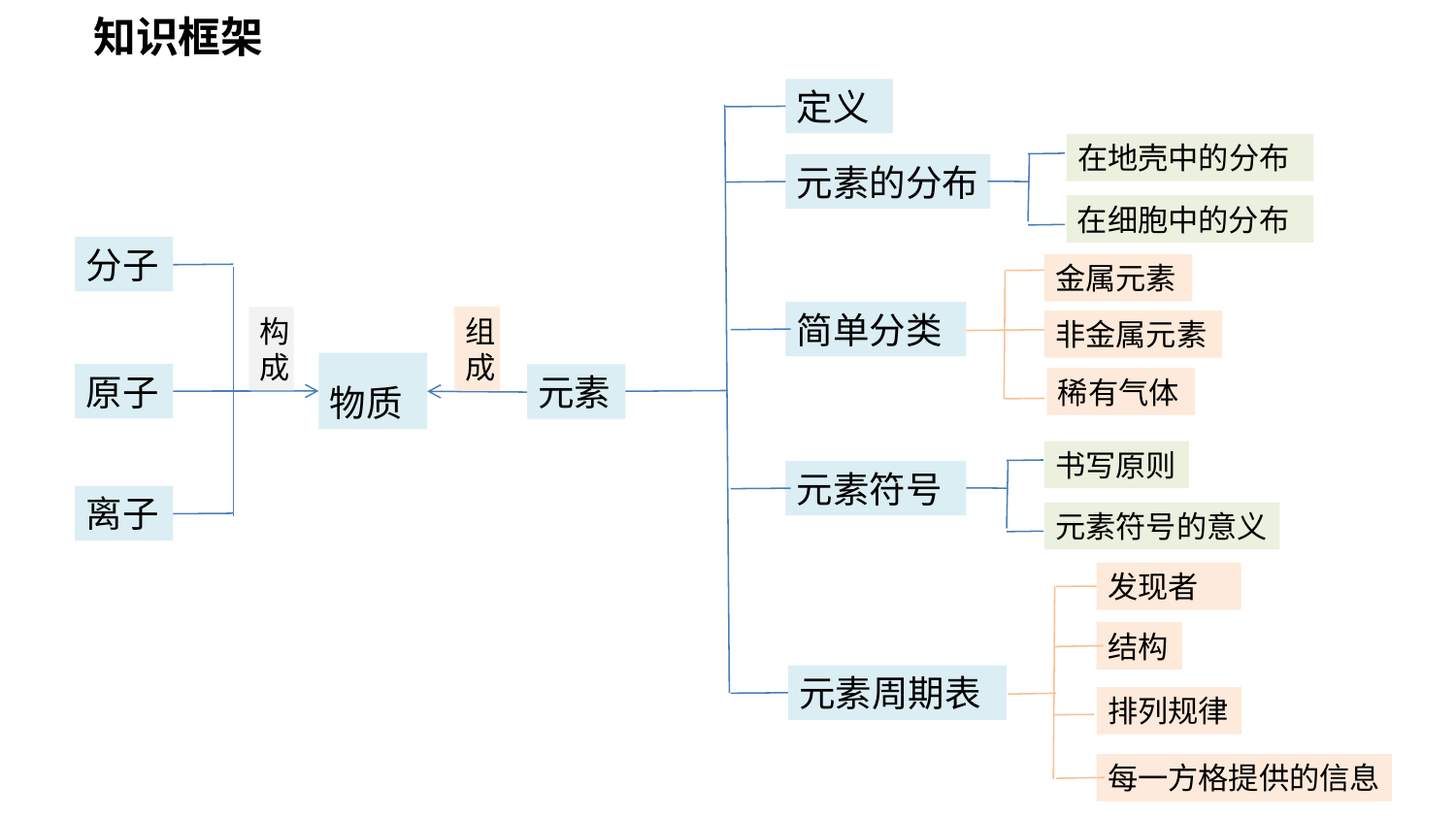

知识框架
定义
在地壳中的分布
元素的分布
在细胞中的分布
分子
金属元素
简单分类
组成
构成
非金属元素
物质
原子
元素
稀有气体
书写原则
元素符号
离子
元素符号的意义
发现者
结构
元素周期表
排列规律
每一方格提供的信息